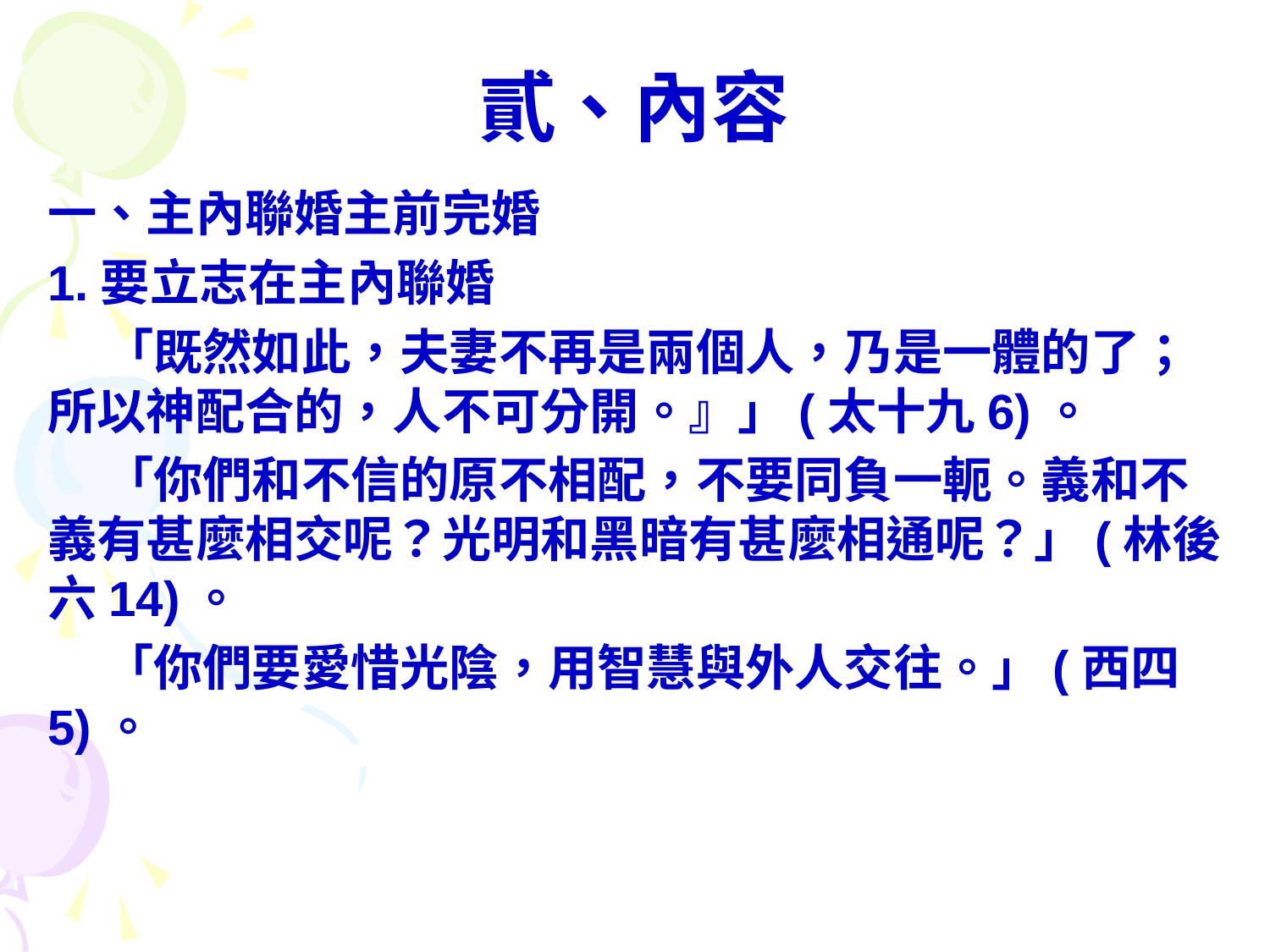

# 貳、內容
一、主內聯婚主前完婚
1.要立志在主內聯婚
    「既然如此，夫妻不再是兩個人，乃是一體的了；所以神配合的，人不可分開。』」(太十九6)。
    「你們和不信的原不相配，不要同負一軛。義和不義有甚麼相交呢？光明和黑暗有甚麼相通呢？」(林後六14)。
    「你們要愛惜光陰，用智慧與外人交往。」(西四5)。